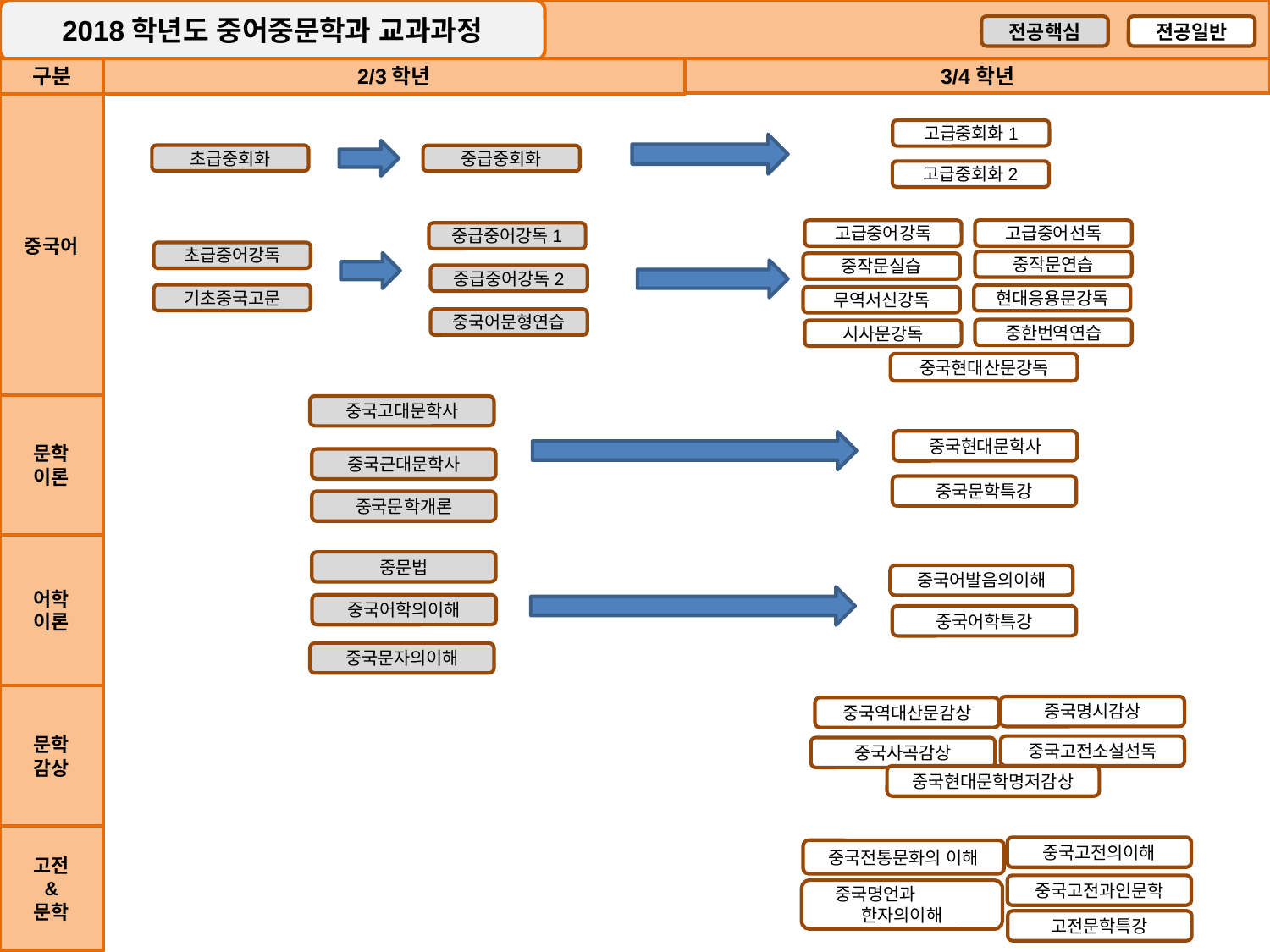

2018학년도 중어중문학과 교과과정
전공일반
전공핵심
구분
2/3학년
3/4학년
중국어
고급중회화1

초급중회화
중급중회화
고급중회화2
고급중어선독
고급중어강독
중급중어강독1
초급중어강독
중작문연습

중작문실습

중급중어강독2
기초중국고문
현대응용문강독
무역서신강독
중국어문형연습
중한번역연습
시사문강독
중국현대산문강독
문학
이론
중국고대문학사
중국현대문학사

중국근대문학사
중국문학특강
중국문학개론
어학
이론
중문법
중국어발음의이해

중국어학의이해
중국어학특강
중국문자의이해
문학
감상
중국명시감상
중국역대산문감상
중국고전소설선독
중국사곡감상
중국현대문학명저감상
고전
&
문학
중국고전의이해
중국전통문화의 이해
중국고전과인문학
중국명언과            한자의이해
고전문학특강